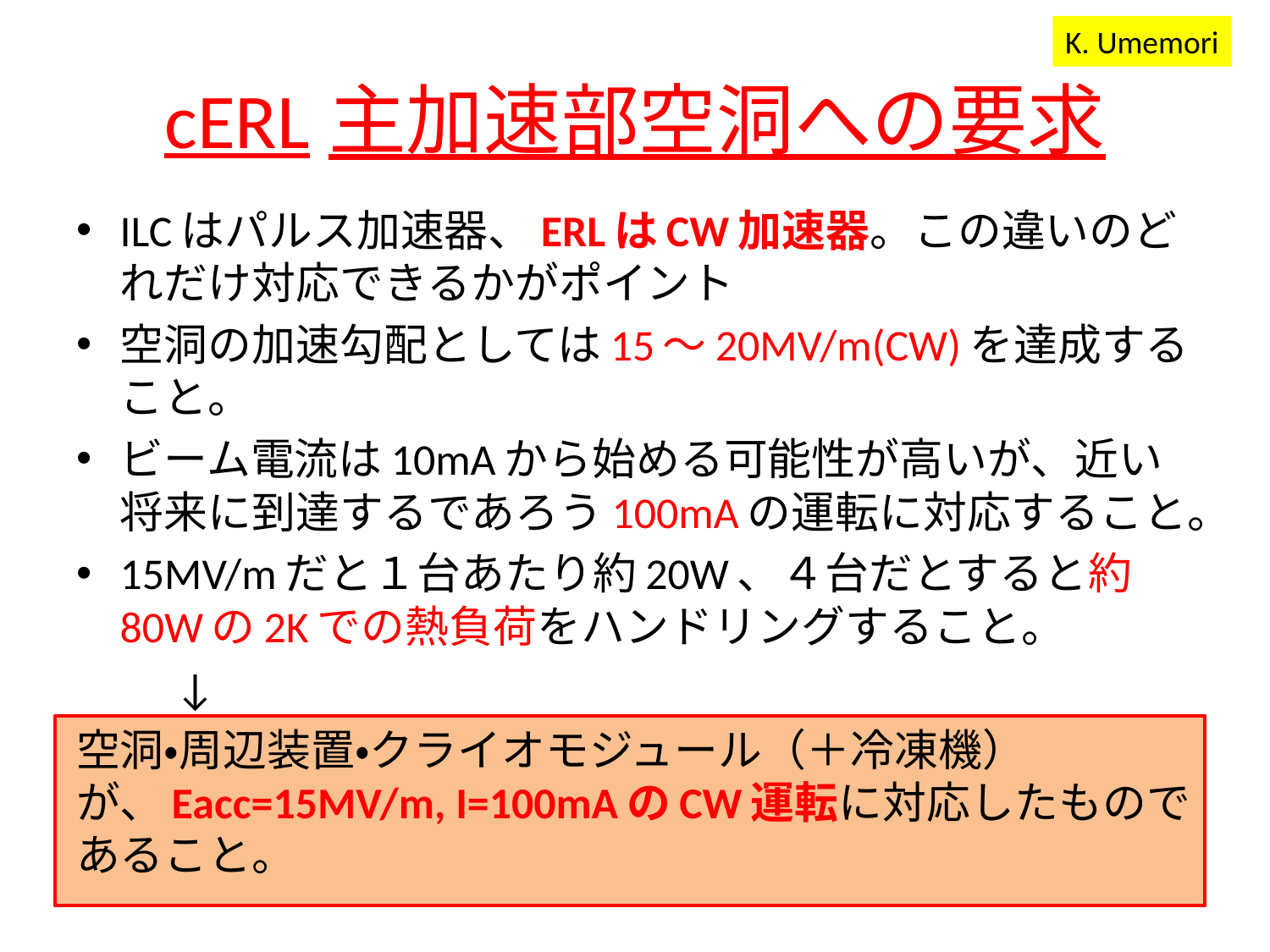

K. Umemori
# cERL主加速部空洞への要求
ILCはパルス加速器、ERLはCW加速器。この違いのどれだけ対応できるかがポイント
空洞の加速勾配としては15～20MV/m(CW)を達成すること。
ビーム電流は10mAから始める可能性が高いが、近い将来に到達するであろう100mAの運転に対応すること。
15MV/mだと１台あたり約20W、４台だとすると約80Wの2Kでの熱負荷をハンドリングすること。
				↓
空洞・周辺装置・クライオモジュール（＋冷凍機）が、Eacc=15MV/m, I=100mAのCW運転に対応したものであること。